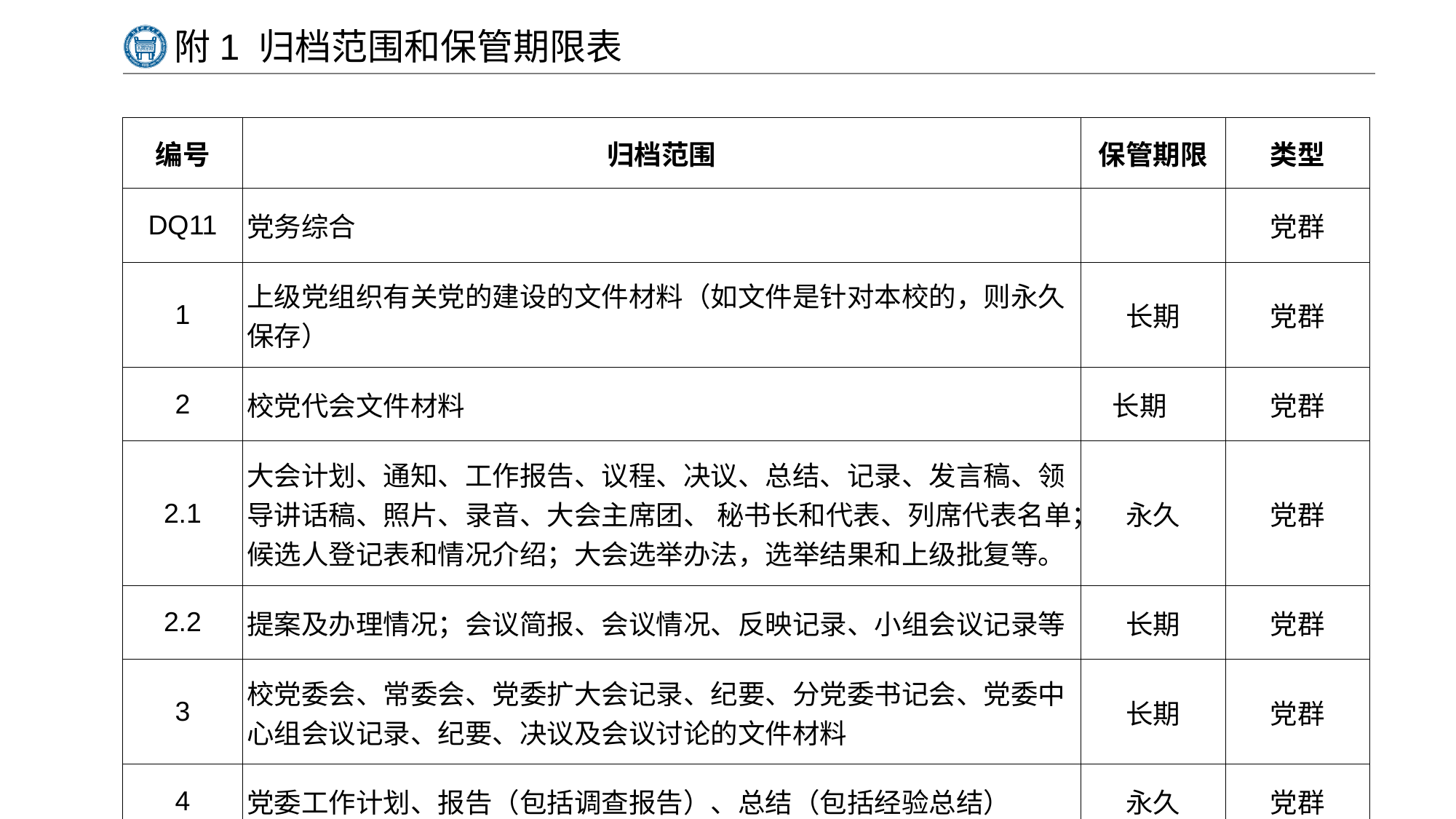

# 附1 归档范围和保管期限表
| 编号 | 归档范围 | 保管期限 | 类型 |
| --- | --- | --- | --- |
| DQ11 | 党务综合 |  | 党群 |
| 1 | 上级党组织有关党的建设的文件材料（如文件是针对本校的，则永久保存） | 长期 | 党群 |
| 2 | 校党代会文件材料 | 长期 | 党群 |
| 2.1 | 大会计划、通知、工作报告、议程、决议、总结、记录、发言稿、领导讲话稿、照片、录音、大会主席团、 秘书长和代表、列席代表名单；候选人登记表和情况介绍；大会选举办法，选举结果和上级批复等。 | 永久 | 党群 |
| 2.2 | 提案及办理情况；会议简报、会议情况、反映记录、小组会议记录等 | 长期 | 党群 |
| 3 | 校党委会、常委会、党委扩大会记录、纪要、分党委书记会、党委中心组会议记录、纪要、决议及会议讨论的文件材料 | 长期 | 党群 |
| 4 | 党委工作计划、报告（包括调查报告）、总结（包括经验总结） | 永久 | 党群 |